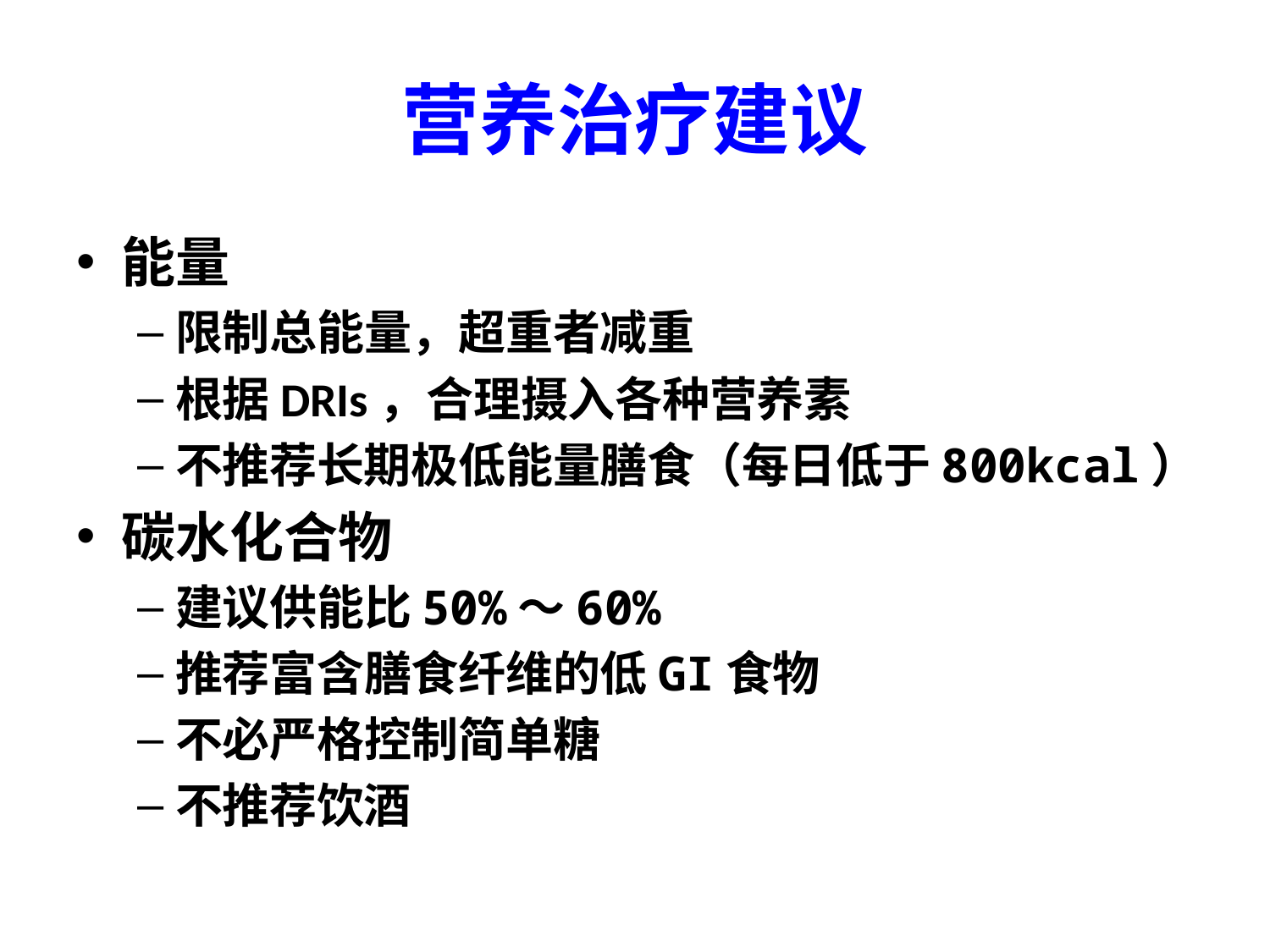

# 营养治疗建议
能量
限制总能量，超重者减重
根据DRIs，合理摄入各种营养素
不推荐长期极低能量膳食（每日低于800kcal）
碳水化合物
建议供能比50%～60%
推荐富含膳食纤维的低GI食物
不必严格控制简单糖
不推荐饮酒